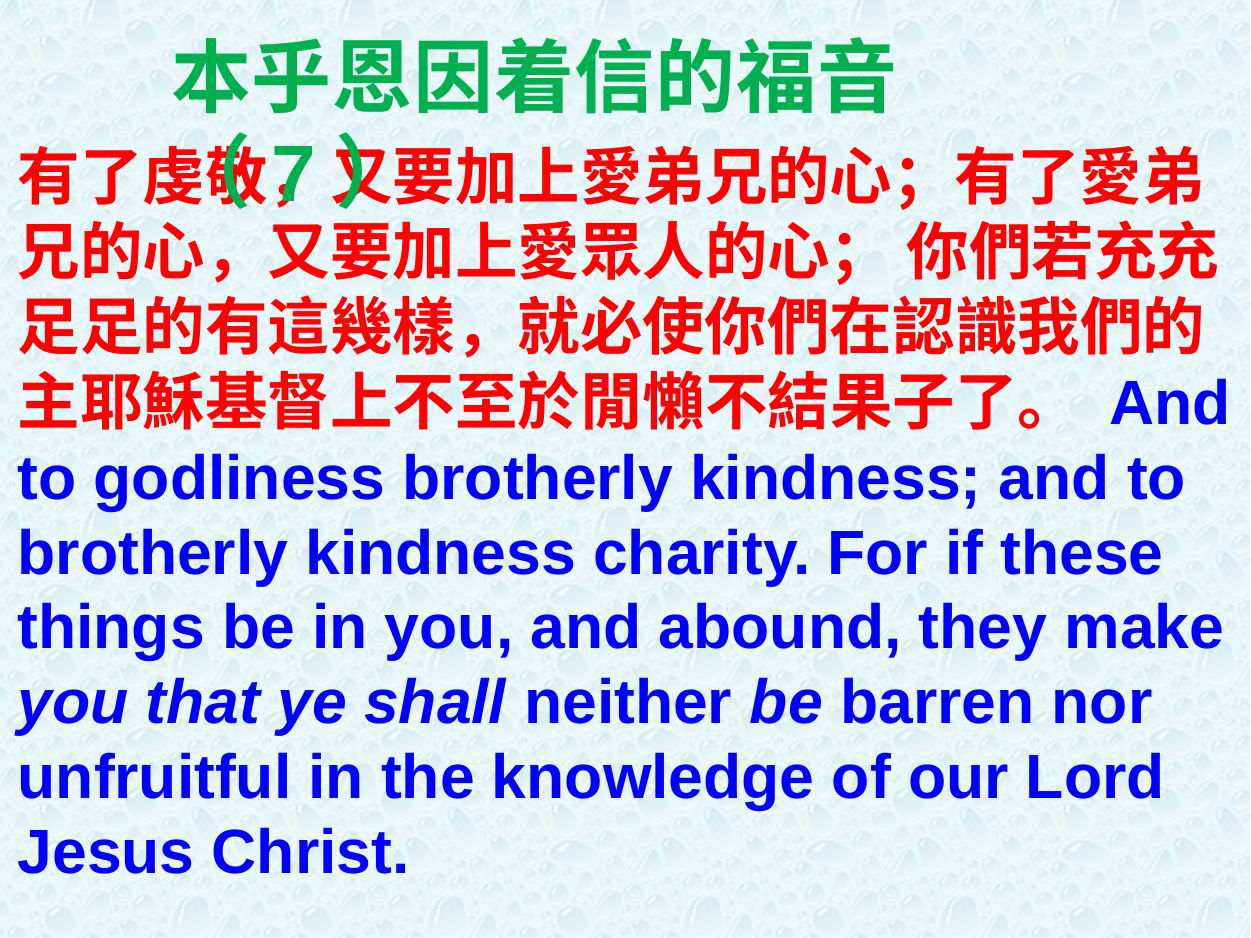

本乎恩因着信的福音（7）
有了虔敬，又要加上愛弟兄的心；有了愛弟兄的心，又要加上愛眾人的心； 你們若充充足足的有這幾樣，就必使你們在認識我們的主耶穌基督上不至於閒懶不結果子了。 And to godliness brotherly kindness; and to brotherly kindness charity. For if these things be in you, and abound, they make you that ye shall neither be barren nor unfruitful in the knowledge of our Lord Jesus Christ.